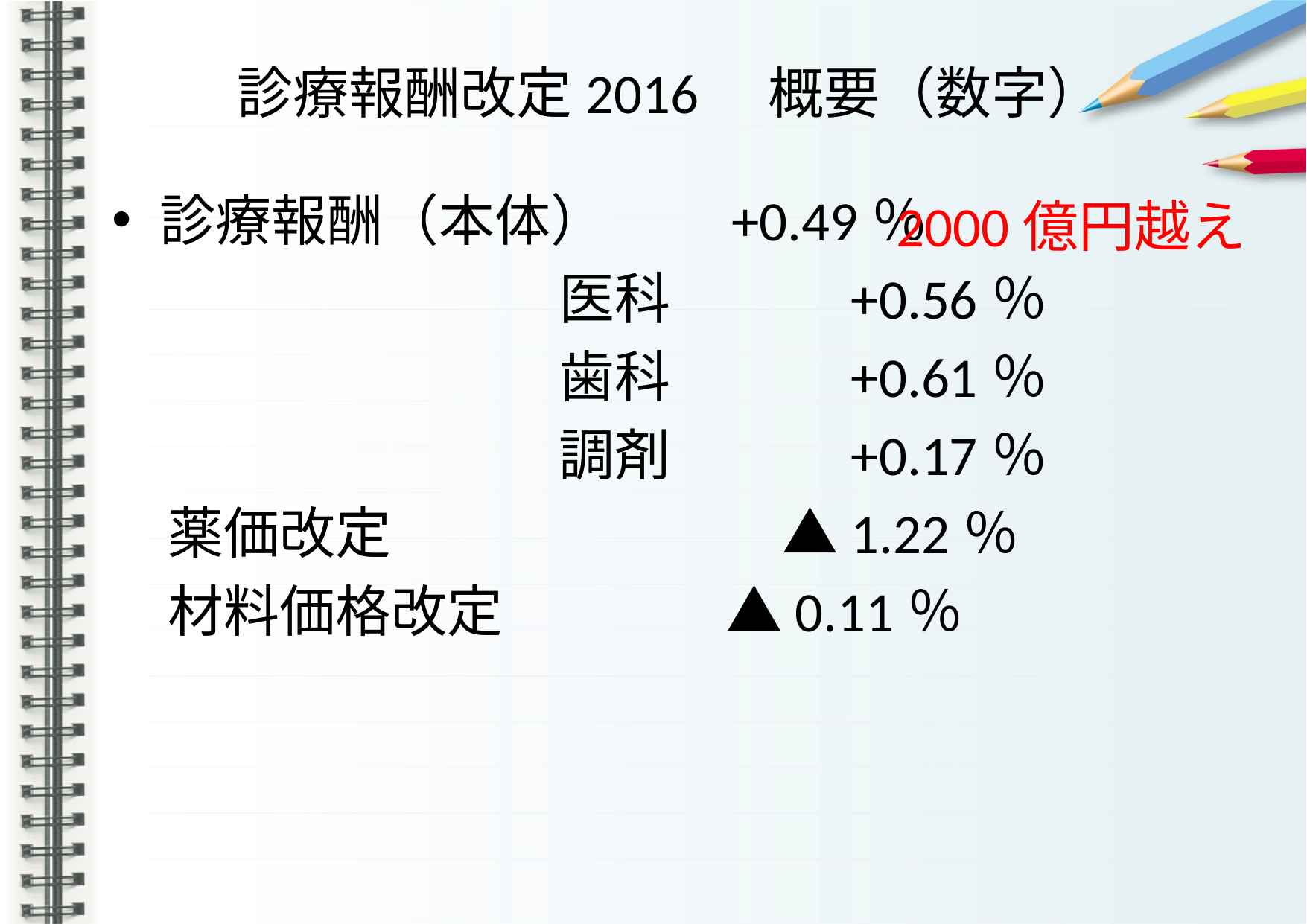

# 診療報酬改定2016　概要（数字）
診療報酬（本体）　　+0.49％
　　　　　　　　医科　　　+0.56％
　　　　　　　　歯科　　　+0.61％
　　　　　　　　調剤　　　+0.17％
　薬価改定　　　　　　　▲1.22％
　材料価格改定　　　　▲0.11％
2000億円越え